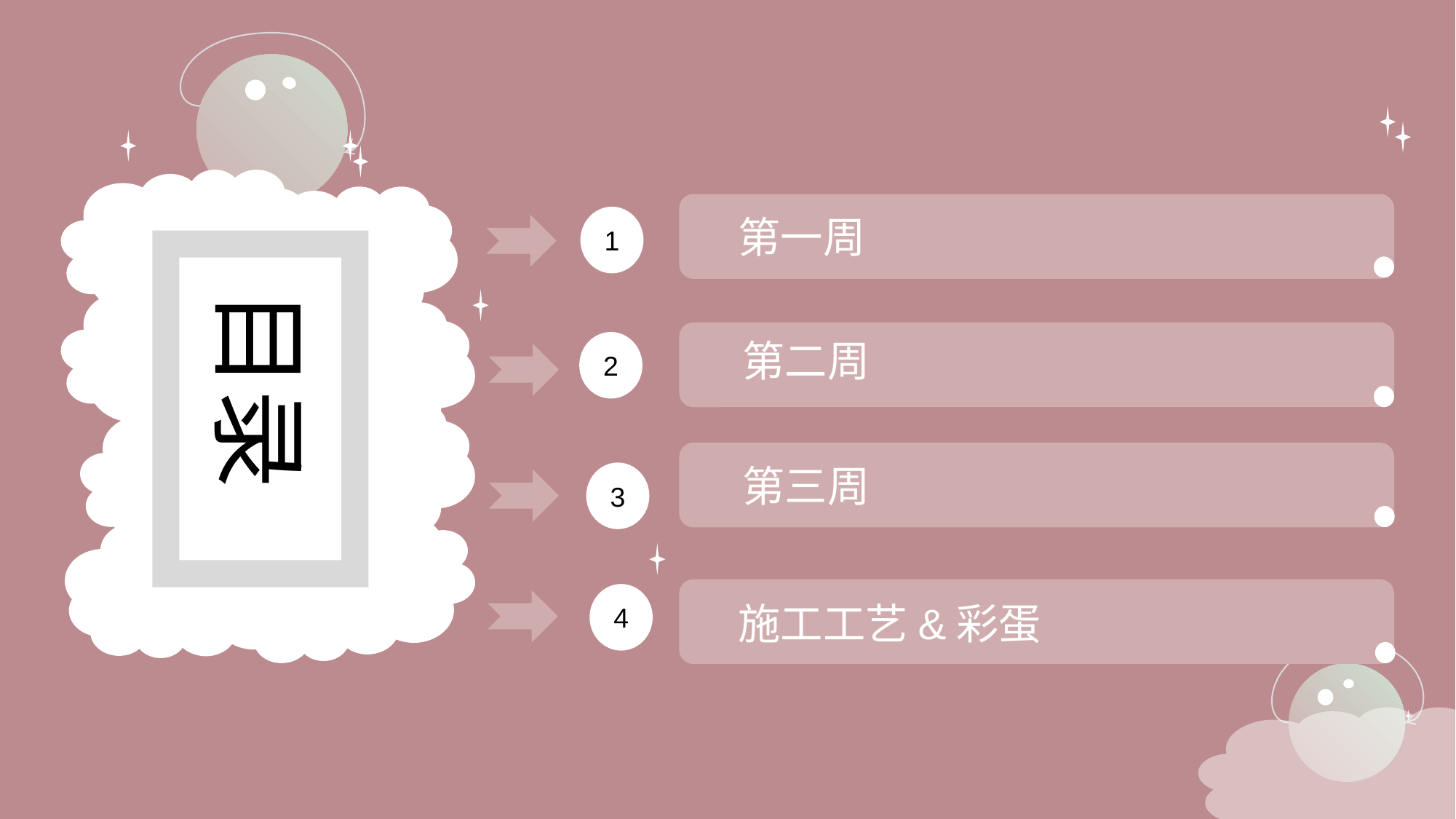

目录

第一周
1

第二周
2

第三周
3

4

施工工艺&彩蛋